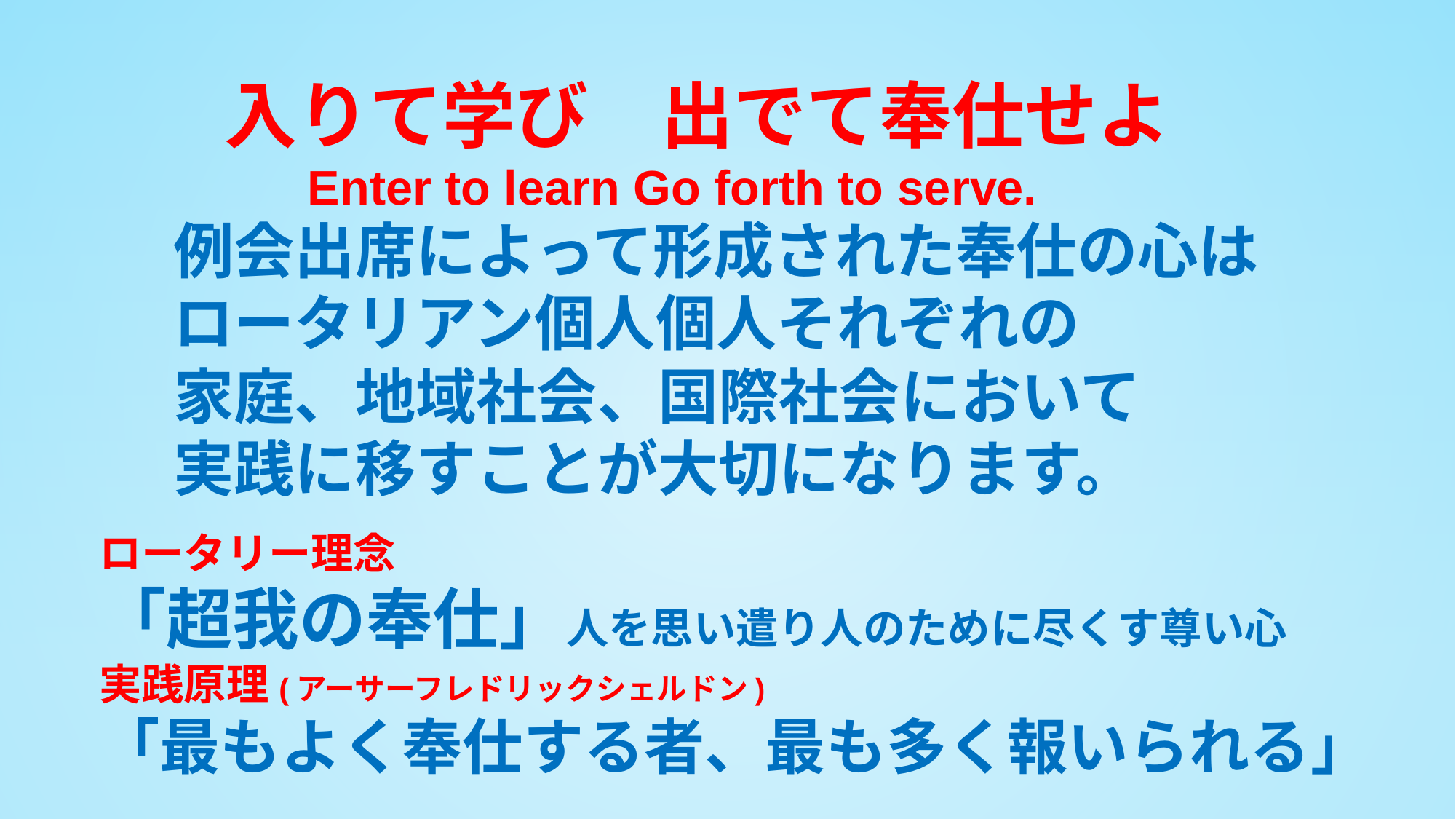

入りて学び　出でて奉仕せよ
 　Enter to learn Go forth to serve.
例会出席によって形成された奉仕の心は
ロータリアン個人個人それぞれの
家庭、地域社会、国際社会において
実践に移すことが大切になります。
ロータリー理念
「超我の奉仕」人を思い遣り人のために尽くす尊い心
実践原理(アーサーフレドリックシェルドン)
「最もよく奉仕する者、最も多く報いられる」